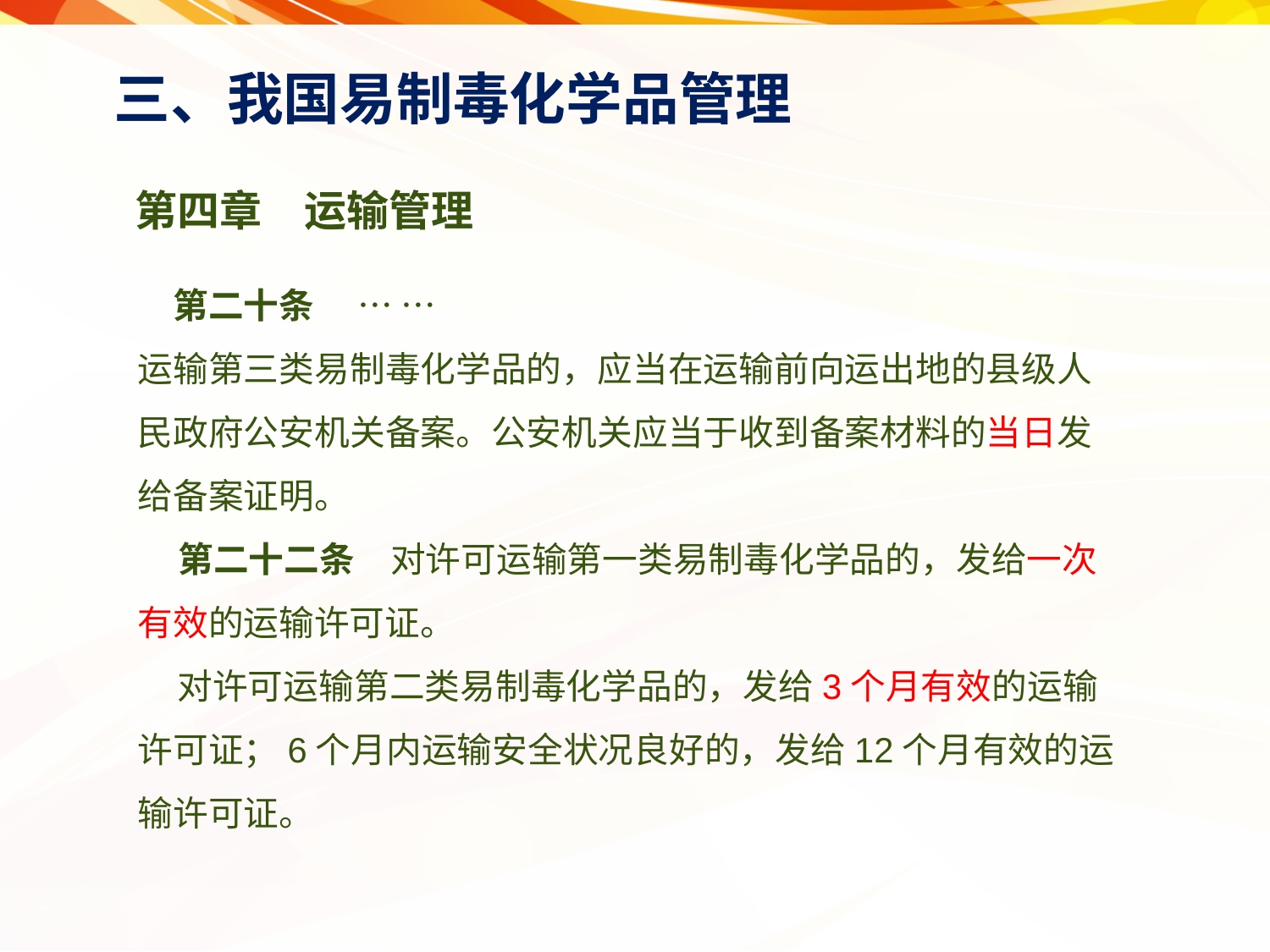

三、我国易制毒化学品管理
第四章　运输管理

　第二十条　 … …
运输第三类易制毒化学品的，应当在运输前向运出地的县级人民政府公安机关备案。公安机关应当于收到备案材料的当日发给备案证明。
    第二十二条　对许可运输第一类易制毒化学品的，发给一次有效的运输许可证。
    对许可运输第二类易制毒化学品的，发给3个月有效的运输许可证；6个月内运输安全状况良好的，发给12个月有效的运输许可证。